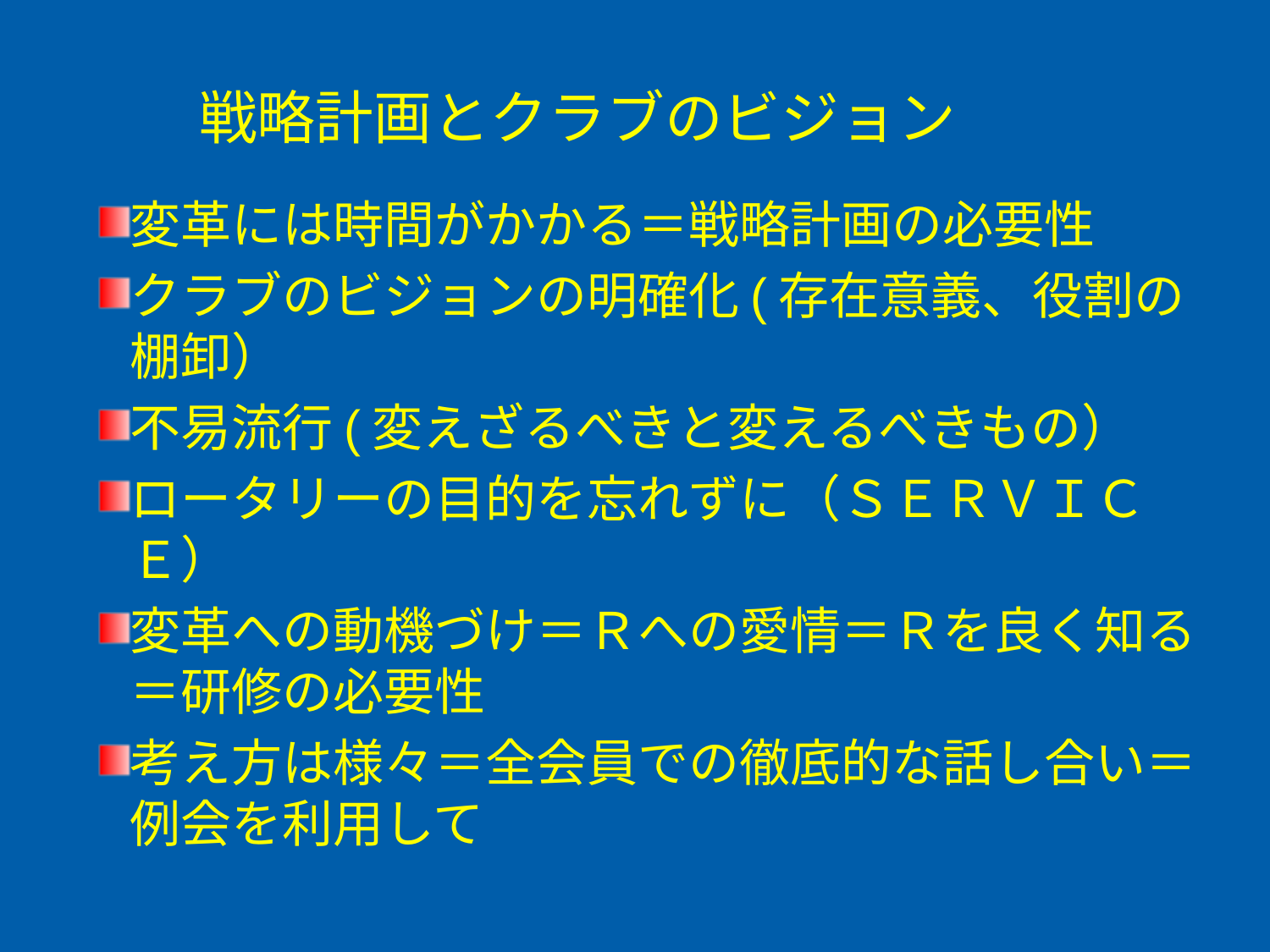

戦略計画とクラブのビジョン
変革には時間がかかる＝戦略計画の必要性
クラブのビジョンの明確化(存在意義、役割の棚卸）
不易流行(変えざるべきと変えるべきもの）
ロータリーの目的を忘れずに（ＳＥＲＶＩＣＥ）
変革への動機づけ＝Ｒへの愛情＝Ｒを良く知る＝研修の必要性
考え方は様々＝全会員での徹底的な話し合い＝例会を利用して